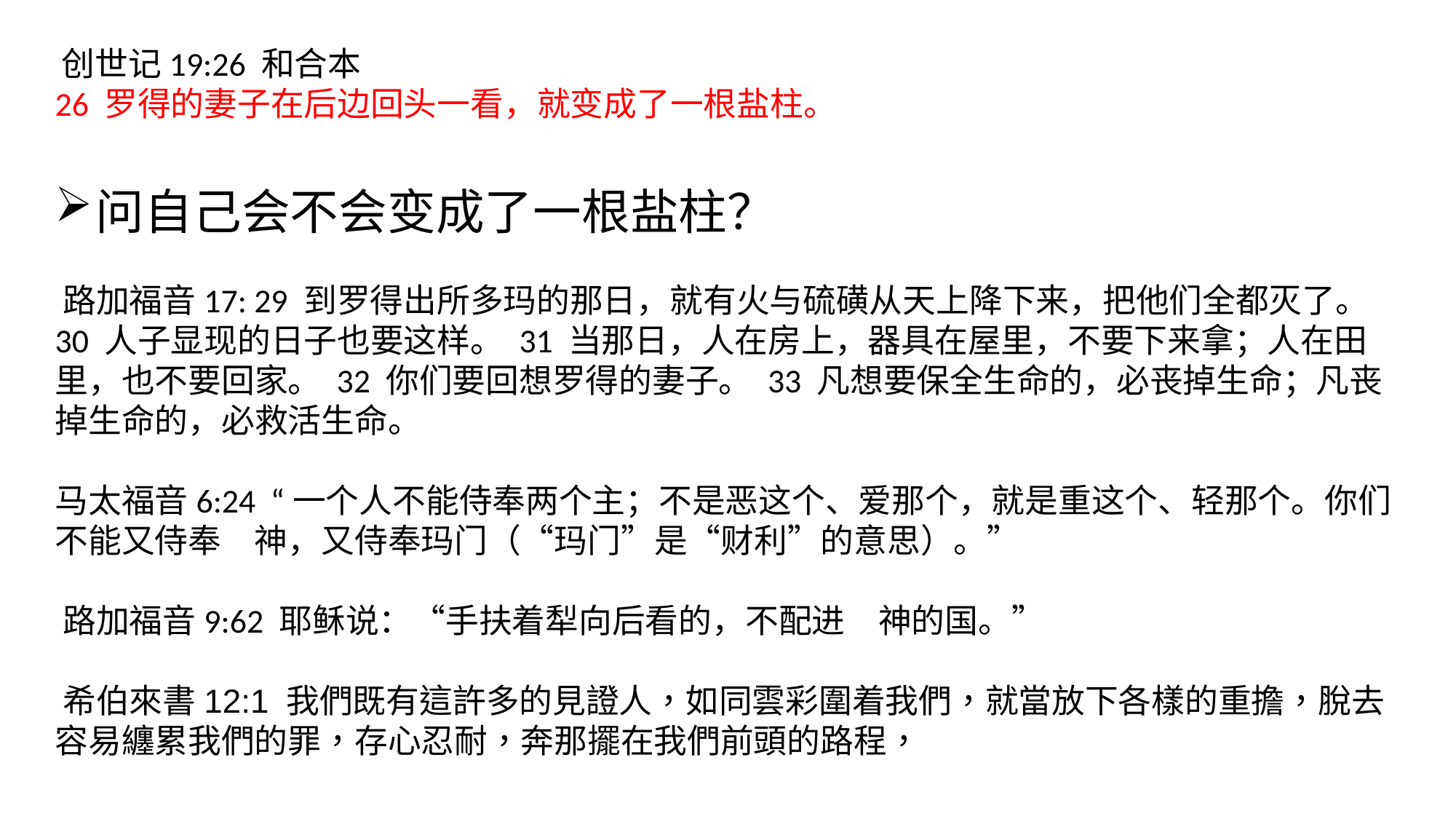

‪创世记‬19:26 和合本
26 罗得的妻子在后边回头一看，就变成了一根盐柱。

问自己会不会变成了一根盐柱？

‪路加福音‬17: 29 到罗得出所多玛的那日，就有火与硫磺从天上降下来，把他们全都灭了。 30 人子显现的日子也要这样。 31 当那日，人在房上，器具在屋里，不要下来拿；人在田里，也不要回家。 32 你们要回想罗得的妻子。 33 凡想要保全生命的，必丧掉生命；凡丧掉生命的，必救活生命。

马太福音‬6:24  “一个人不能侍奉两个主；不是恶这个、爱那个，就是重这个、轻那个。你们不能又侍奉　神，又侍奉玛门（“玛门”是“财利”的意思）。”

‪路加福音‬9:62 耶稣说：“手扶着犁向后看的，不配进　神的国。”

‪希伯來書‬12:1 我們既有這許多的見證人，如同雲彩圍着我們，就當放下各樣的重擔，脫去容易纏累我們的罪，存心忍耐，奔那擺在我們前頭的路程，‪